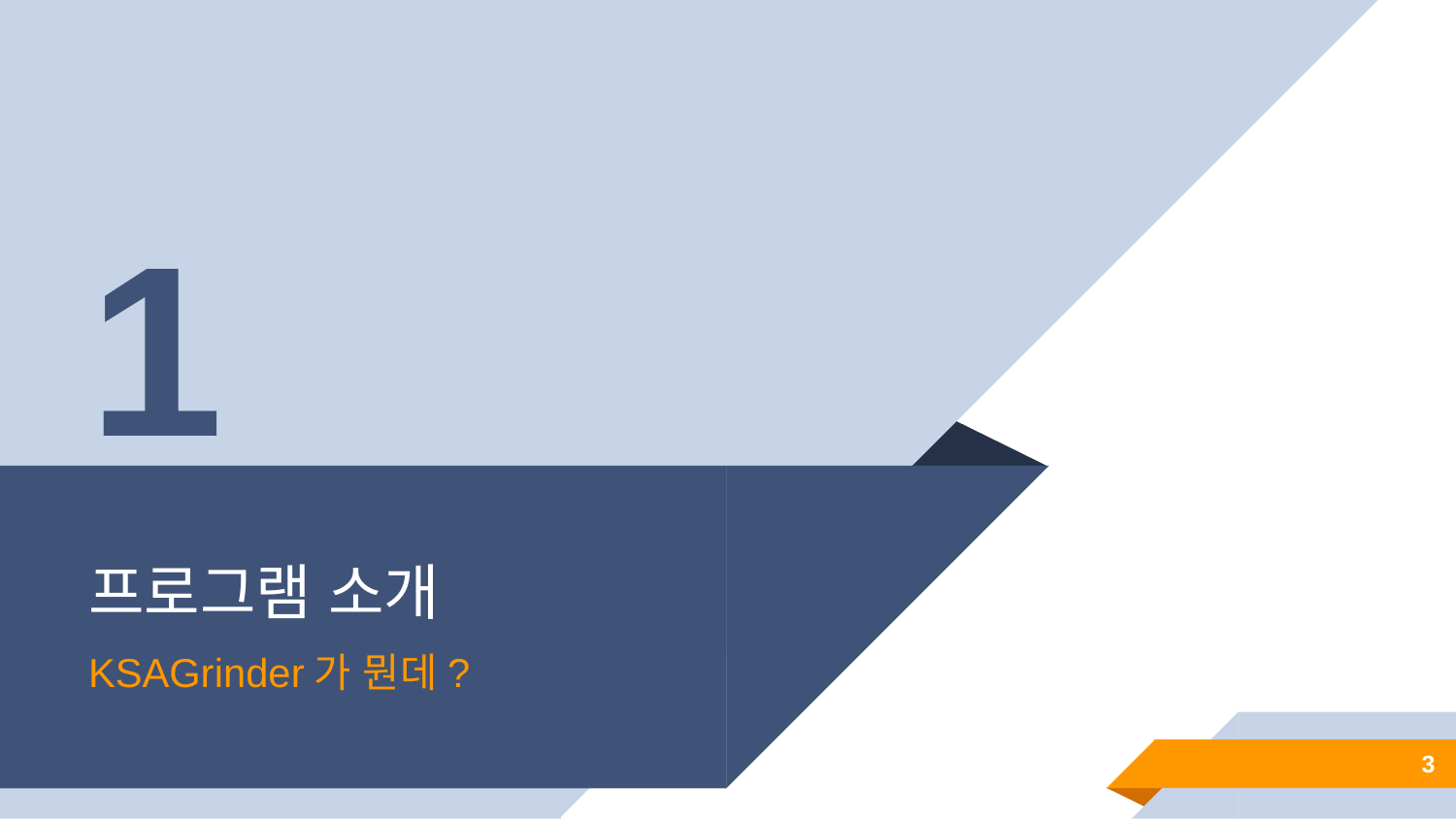

1
# 프로그램 소개
KSAGrinder가 뭔데?
3